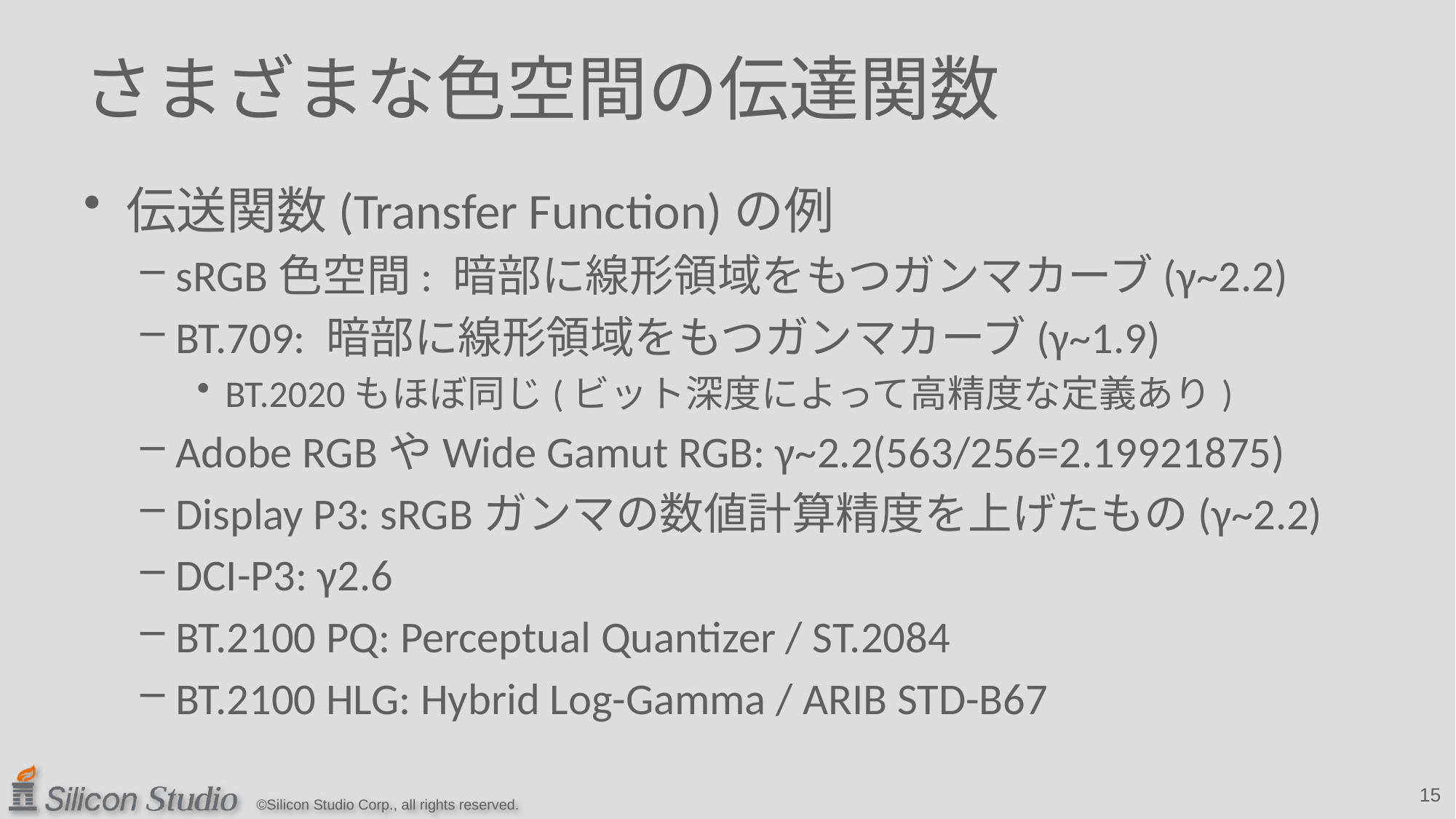

# さまざまな色空間の伝達関数
伝送関数(Transfer Function)の例
sRGB色空間: 暗部に線形領域をもつガンマカーブ(γ~2.2)
BT.709: 暗部に線形領域をもつガンマカーブ(γ~1.9)
BT.2020もほぼ同じ(ビット深度によって高精度な定義あり)
Adobe RGBやWide Gamut RGB: γ~2.2(563/256=2.19921875)
Display P3: sRGBガンマの数値計算精度を上げたもの(γ~2.2)
DCI-P3: γ2.6
BT.2100 PQ: Perceptual Quantizer / ST.2084
BT.2100 HLG: Hybrid Log-Gamma / ARIB STD-B67
15